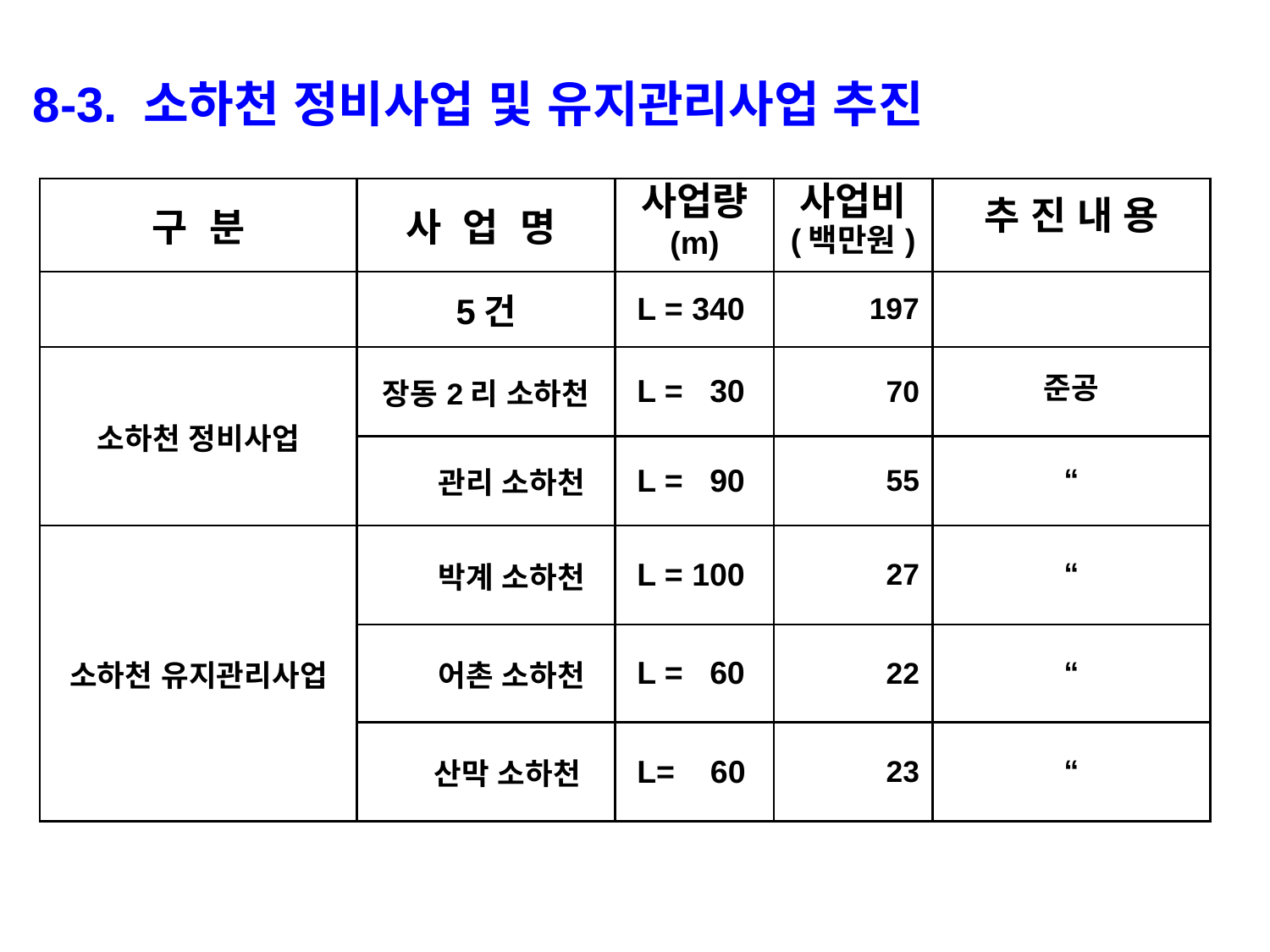

8-3. 소하천 정비사업 및 유지관리사업 추진

| 구 분 | 사 업 명 | 사업량 (m) | 사업비 (백만원) | 추 진 내 용 |
| --- | --- | --- | --- | --- |
|  | 5건 | L = 340 | 197 |  |
| 소하천 정비사업 | 장동2리 소하천 | L = 30 | 70 | 준공 |
|  | 관리 소하천 | L = 90 | 55 | “ |
| 소하천 유지관리사업 | 박계 소하천 | L = 100 | 27 | “ |
|  | 어촌 소하천 | L = 60 | 22 | “ |
|  | 산막 소하천 | L= 60 | 23 | “ |